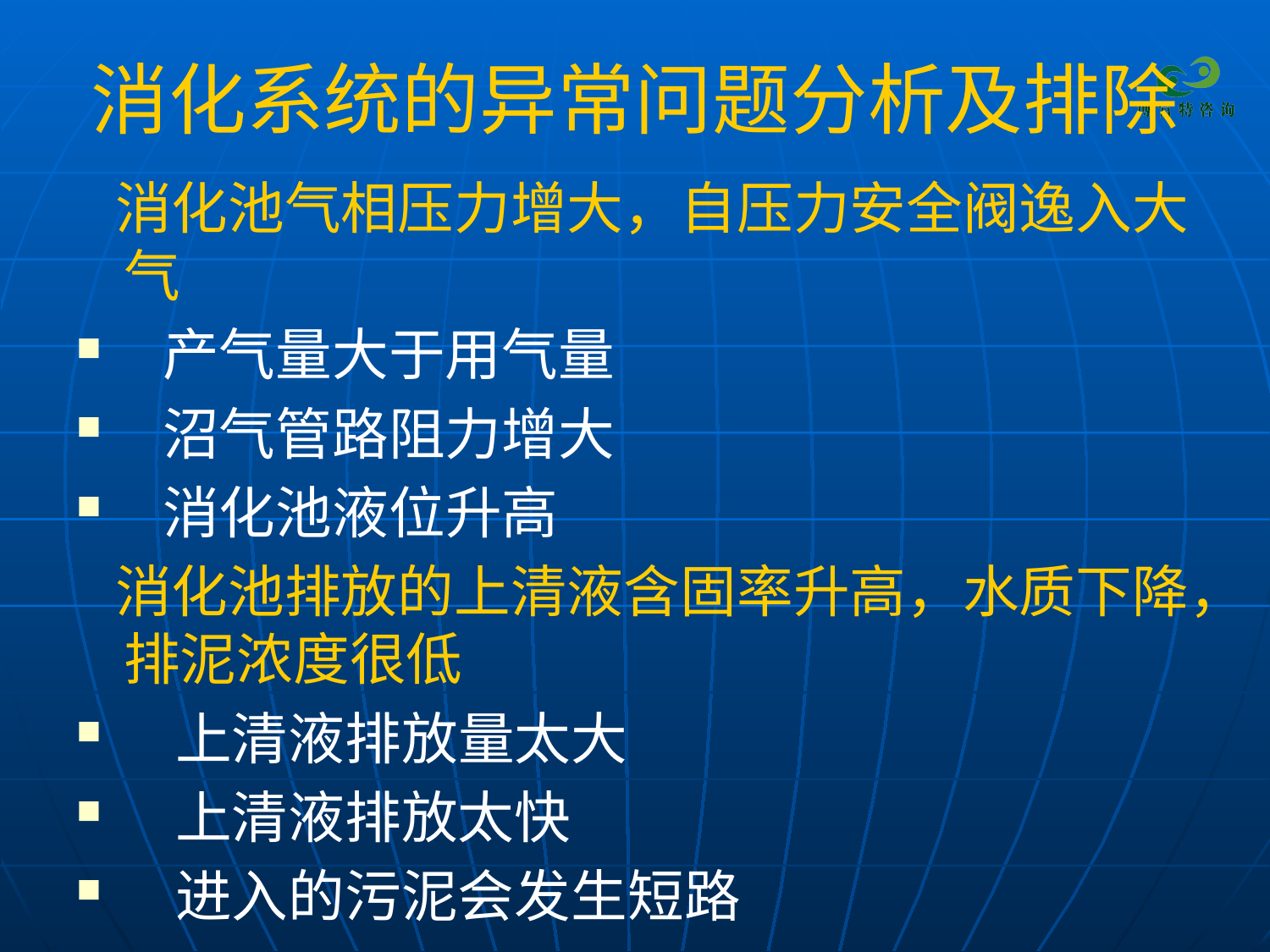

# 消化系统的异常问题分析及排除
  消化池气相压力增大，自压力安全阀逸入大气
  产气量大于用气量
  沼气管路阻力增大
  消化池液位升高
  消化池排放的上清液含固率升高，水质下降，排泥浓度很低
   上清液排放量太大
   上清液排放太快
   进入的污泥会发生短路